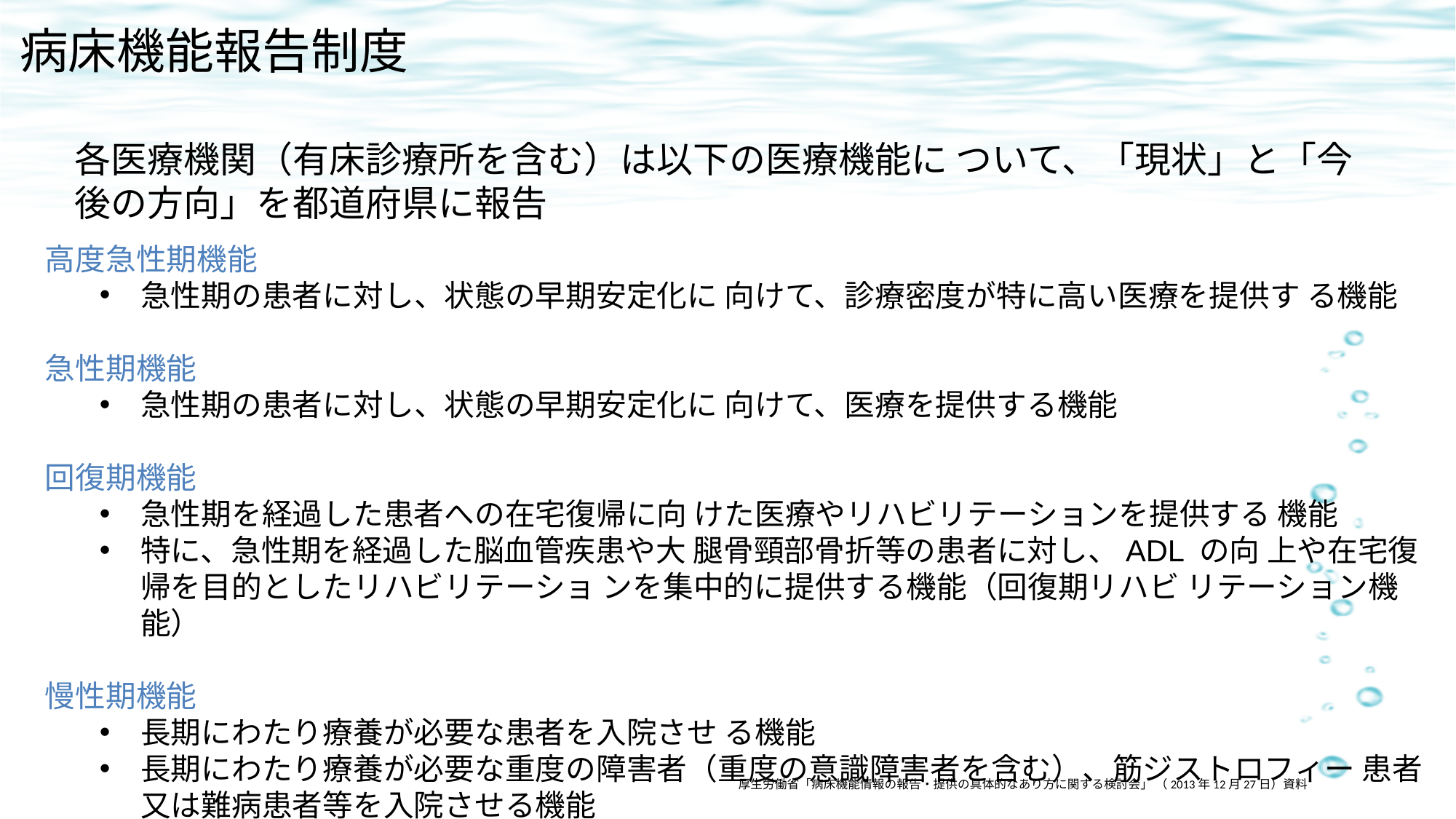

病床機能報告制度

各医療機関（有床診療所を含む）は以下の医療機能に ついて、「現状」と「今後の方向」を都道府県に報告
高度急性期機能
急性期の患者に対し、状態の早期安定化に 向けて、診療密度が特に高い医療を提供す る機能

急性期機能
急性期の患者に対し、状態の早期安定化に 向けて、医療を提供する機能

回復期機能
急性期を経過した患者への在宅復帰に向 けた医療やリハビリテーションを提供する 機能
特に、急性期を経過した脳血管疾患や大 腿骨頸部骨折等の患者に対し、ADL の向 上や在宅復帰を目的としたリハビリテーショ ンを集中的に提供する機能（回復期リハビ リテーション機能）

慢性期機能
長期にわたり療養が必要な患者を入院させ る機能
長期にわたり療養が必要な重度の障害者（重度の意識障害者を含む）、筋ジストロフィー 患者又は難病患者等を入院させる機能
厚生労働省「病床機能情報の報告・提供の具体的なあり方に関する検討会」 （2013年12月27日）資料